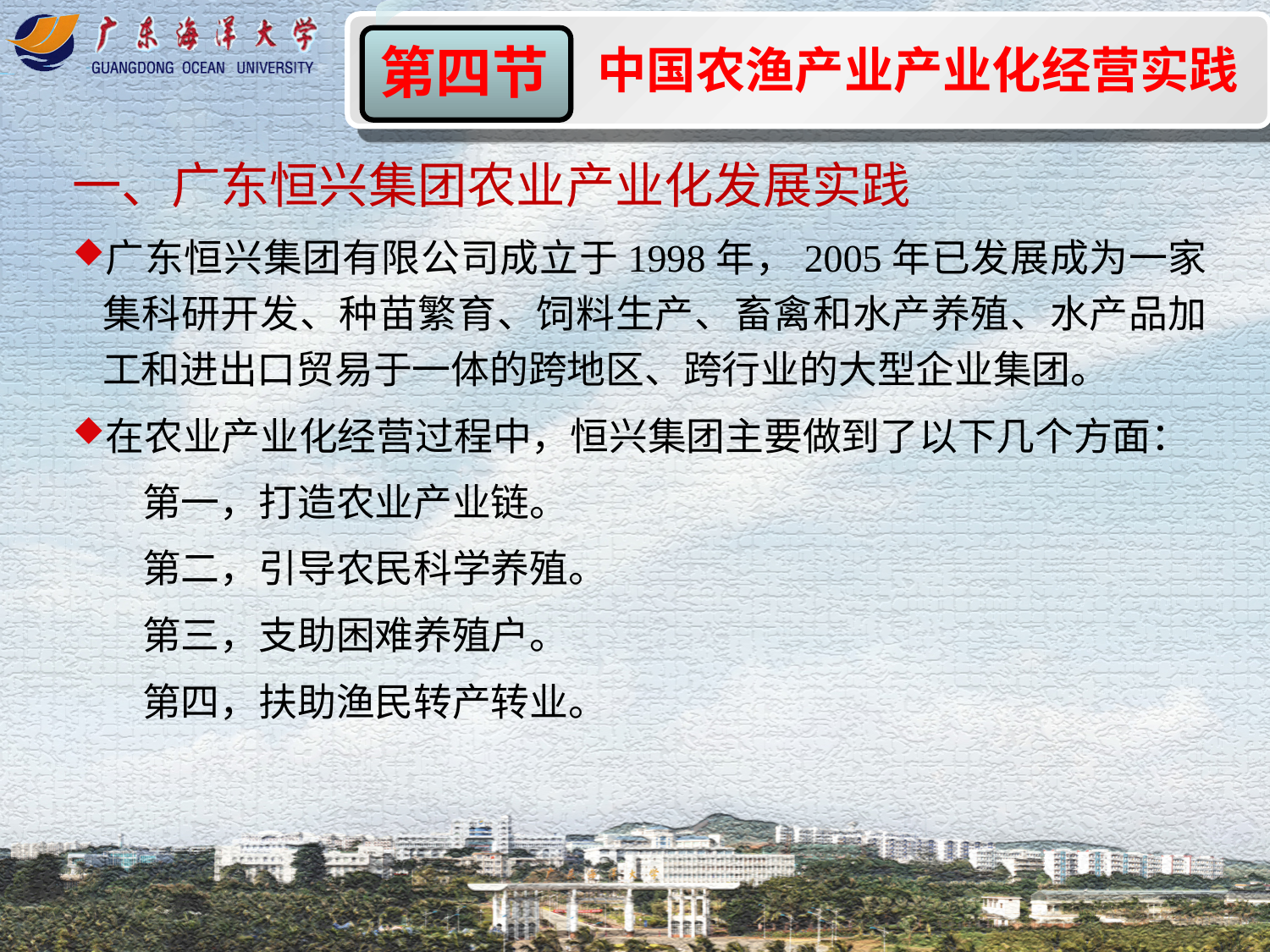

中国农渔产业产业化经营实践

第一节
第四节
一、广东恒兴集团农业产业化发展实践
广东恒兴集团有限公司成立于1998年，2005年已发展成为一家集科研开发、种苗繁育、饲料生产、畜禽和水产养殖、水产品加工和进出口贸易于一体的跨地区、跨行业的大型企业集团。
在农业产业化经营过程中，恒兴集团主要做到了以下几个方面：
       第一，打造农业产业链。
       第二，引导农民科学养殖。
       第三，支助困难养殖户。
       第四，扶助渔民转产转业。